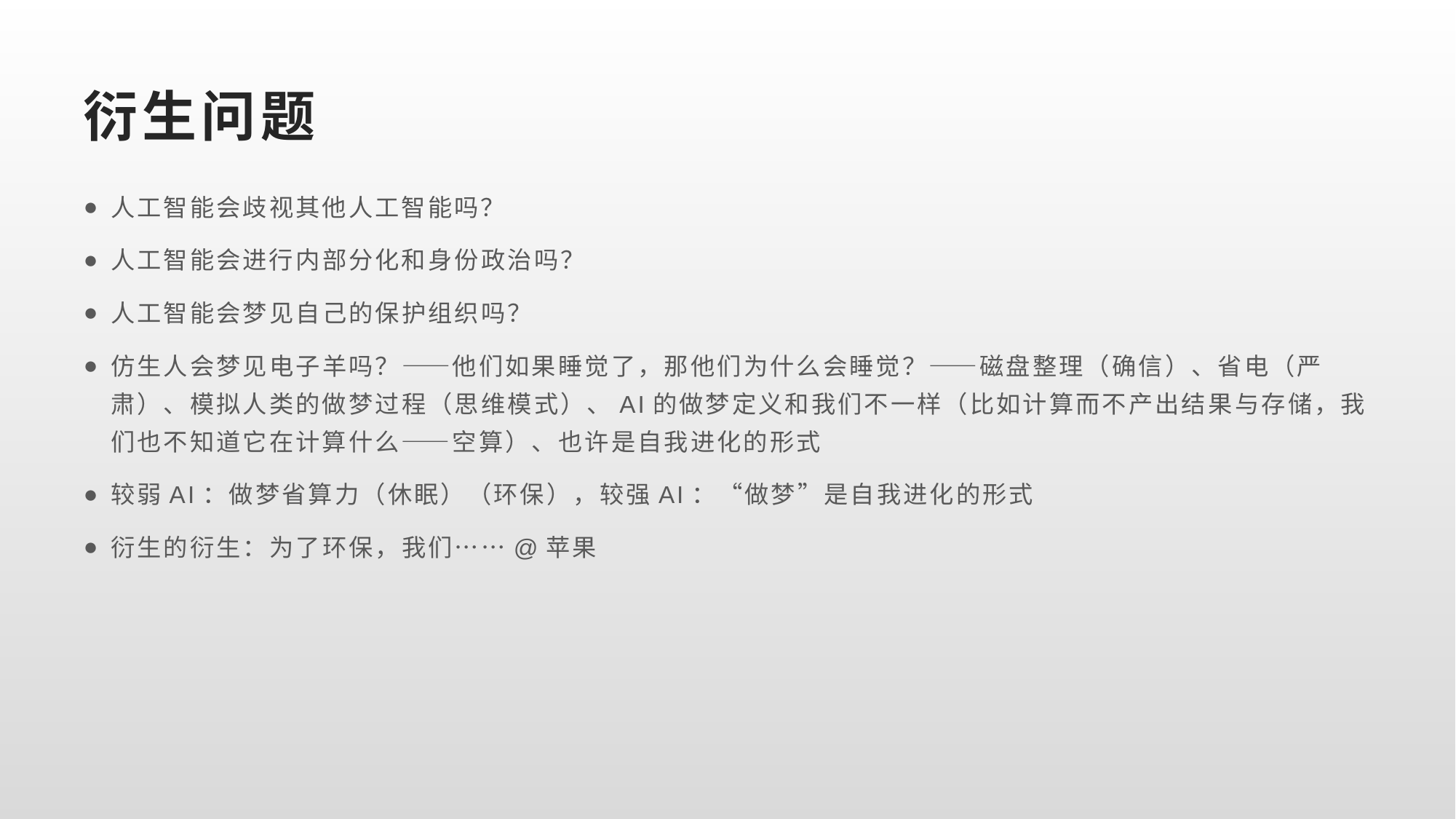

# 衍生问题
人工智能会歧视其他人工智能吗？
人工智能会进行内部分化和身份政治吗？
人工智能会梦见自己的保护组织吗？
仿生人会梦见电子羊吗？——他们如果睡觉了，那他们为什么会睡觉？——磁盘整理（确信）、省电（严肃）、模拟人类的做梦过程（思维模式）、AI的做梦定义和我们不一样（比如计算而不产出结果与存储，我们也不知道它在计算什么——空算）、也许是自我进化的形式
较弱AI：做梦省算力（休眠）（环保），较强AI：“做梦”是自我进化的形式
衍生的衍生：为了环保，我们……@苹果